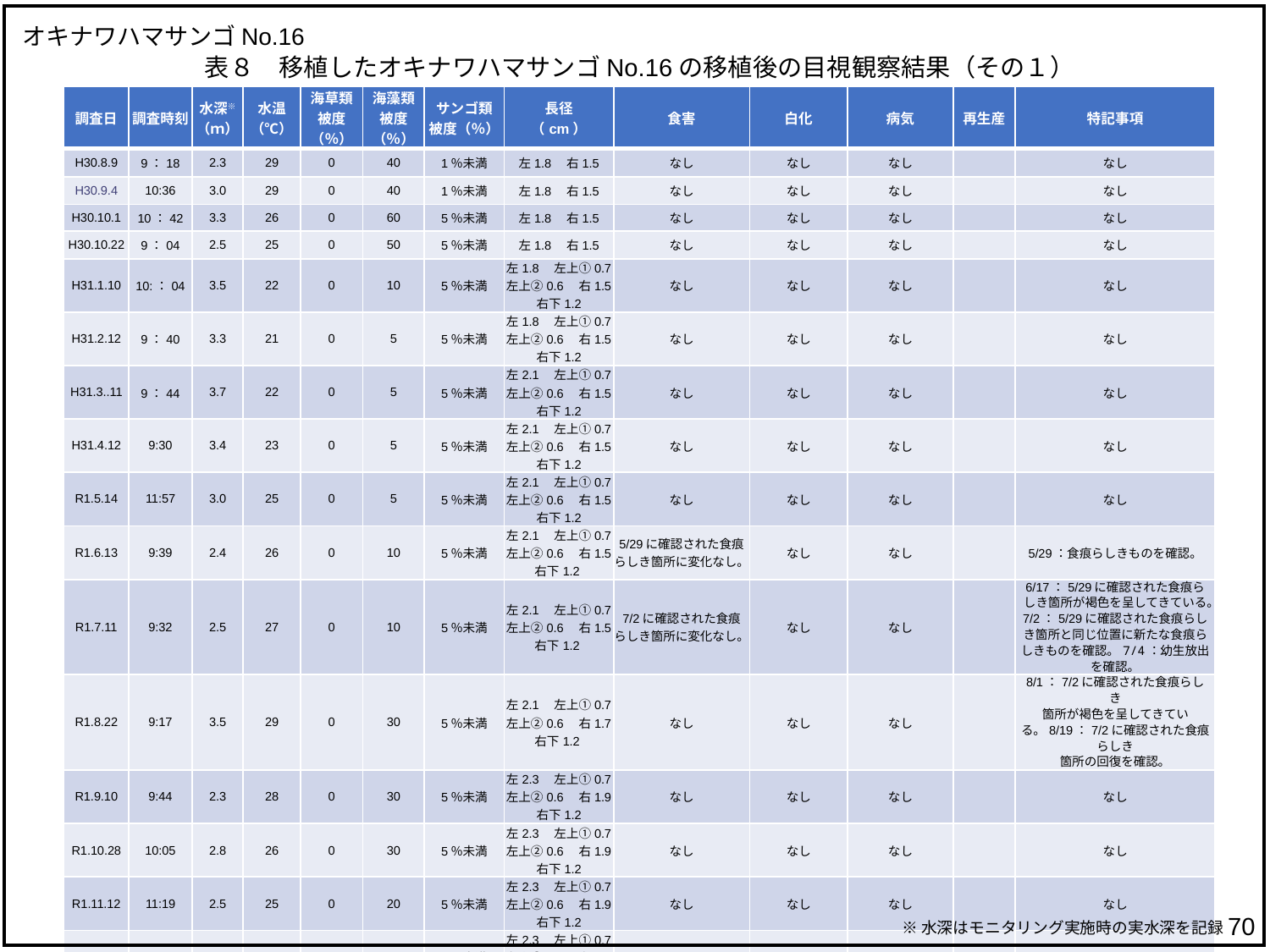

オキナワハマサンゴNo.16
表８　移植したオキナワハマサンゴNo.16の移植後の目視観察結果（その１）
| 調査日 | 調査時刻 | 水深※ （ｍ） | 水温 （℃） | 海草類 被度（％） | 海藻類 被度（％） | サンゴ類 被度（％） | 長径 （cm） | 食害 | 白化 | 病気 | 再生産 | 特記事項 |
| --- | --- | --- | --- | --- | --- | --- | --- | --- | --- | --- | --- | --- |
| H30.8.9 | 9：18 | 2.3 | 29 | 0 | 40 | 1％未満 | 左1.8　右1.5 | なし | なし | なし |  | なし |
| H30.9.4 | 10:36 | 3.0 | 29 | 0 | 40 | 1％未満 | 左1.8　右1.5 | なし | なし | なし |  | なし |
| H30.10.1 | 10：42 | 3.3 | 26 | 0 | 60 | 5％未満 | 左1.8　右1.5 | なし | なし | なし |  | なし |
| H30.10.22 | 9：04 | 2.5 | 25 | 0 | 50 | 5％未満 | 左1.8　右1.5 | なし | なし | なし |  | なし |
| H31.1.10 | 10:：04 | 3.5 | 22 | 0 | 10 | 5％未満 | 左1.8　左上①0.7 左上②0.6　右1.5 右下1.2 | なし | なし | なし |  | なし |
| H31.2.12 | 9：40 | 3.3 | 21 | 0 | 5 | 5％未満 | 左1.8　左上①0.7 左上②0.6　右1.5 右下1.2 | なし | なし | なし |  | なし |
| H31.3..11 | 9：44 | 3.7 | 22 | 0 | 5 | 5％未満 | 左2.1　左上①0.7 左上②0.6　右1.5 右下1.2 | なし | なし | なし |  | なし |
| H31.4.12 | 9:30 | 3.4 | 23 | 0 | 5 | 5％未満 | 左2.1　左上①0.7 左上②0.6　右1.5 右下1.2 | なし | なし | なし |  | なし |
| R1.5.14 | 11:57 | 3.0 | 25 | 0 | 5 | 5％未満 | 左2.1　左上①0.7 左上②0.6　右1.5 右下1.2 | なし | なし | なし |  | なし |
| R1.6.13 | 9:39 | 2.4 | 26 | 0 | 10 | 5％未満 | 左2.1　左上①0.7 左上②0.6　右1.5 右下1.2 | 5/29に確認された食痕 らしき箇所に変化なし。 | なし | なし |  | 5/29：食痕らしきものを確認。 |
| R1.7.11 | 9:32 | 2.5 | 27 | 0 | 10 | 5％未満 | 左2.1　左上①0.7 左上②0.6　右1.5 右下1.2 | 7/2に確認された食痕 らしき箇所に変化なし。 | なし | なし |  | 6/17：5/29に確認された食痕らしき箇所が褐色を呈してきている。7/2：5/29に確認された食痕らしき箇所と同じ位置に新たな食痕らしきものを確認。7/4：幼生放出を確認。 |
| R1.8.22 | 9:17 | 3.5 | 29 | 0 | 30 | 5％未満 | 左2.1　左上①0.7 左上②0.6　右1.7 右下1.2 | なし | なし | なし |  | 8/1：7/2に確認された食痕らしき 箇所が褐色を呈してきている。8/19：7/2に確認された食痕らしき 箇所の回復を確認。 |
| R1.9.10 | 9:44 | 2.3 | 28 | 0 | 30 | 5％未満 | 左2.3　左上①0.7 左上②0.6　右1.9 右下1.2 | なし | なし | なし |  | なし |
| R1.10.28 | 10:05 | 2.8 | 26 | 0 | 30 | 5％未満 | 左2.3　左上①0.7 左上②0.6　右1.9 右下1.2 | なし | なし | なし |  | なし |
| R1.11.12 | 11:19 | 2.5 | 25 | 0 | 20 | 5％未満 | 左2.3　左上①0.7 左上②0.6　右1.9 右下1.2 | なし | なし | なし |  | なし |
| R1.12.10 | 9:41 | 2.8 | 23 | 0 | 5 | 5％未満 | 左2.3　左上①0.7 左上②0.6　右1.9 右下1.2 | なし | なし | なし |  | なし |
| R2.1.14 | 9:17 | 3.6 | 22 | 0 | 5 | 5％未満 | 左2.3　左上①0.7 左上②0.6　右2.1 右下1.2 | なし | なし | なし |  | 12/18：幼生放出の兆候を確認。 |
70
※水深はモニタリング実施時の実水深を記録